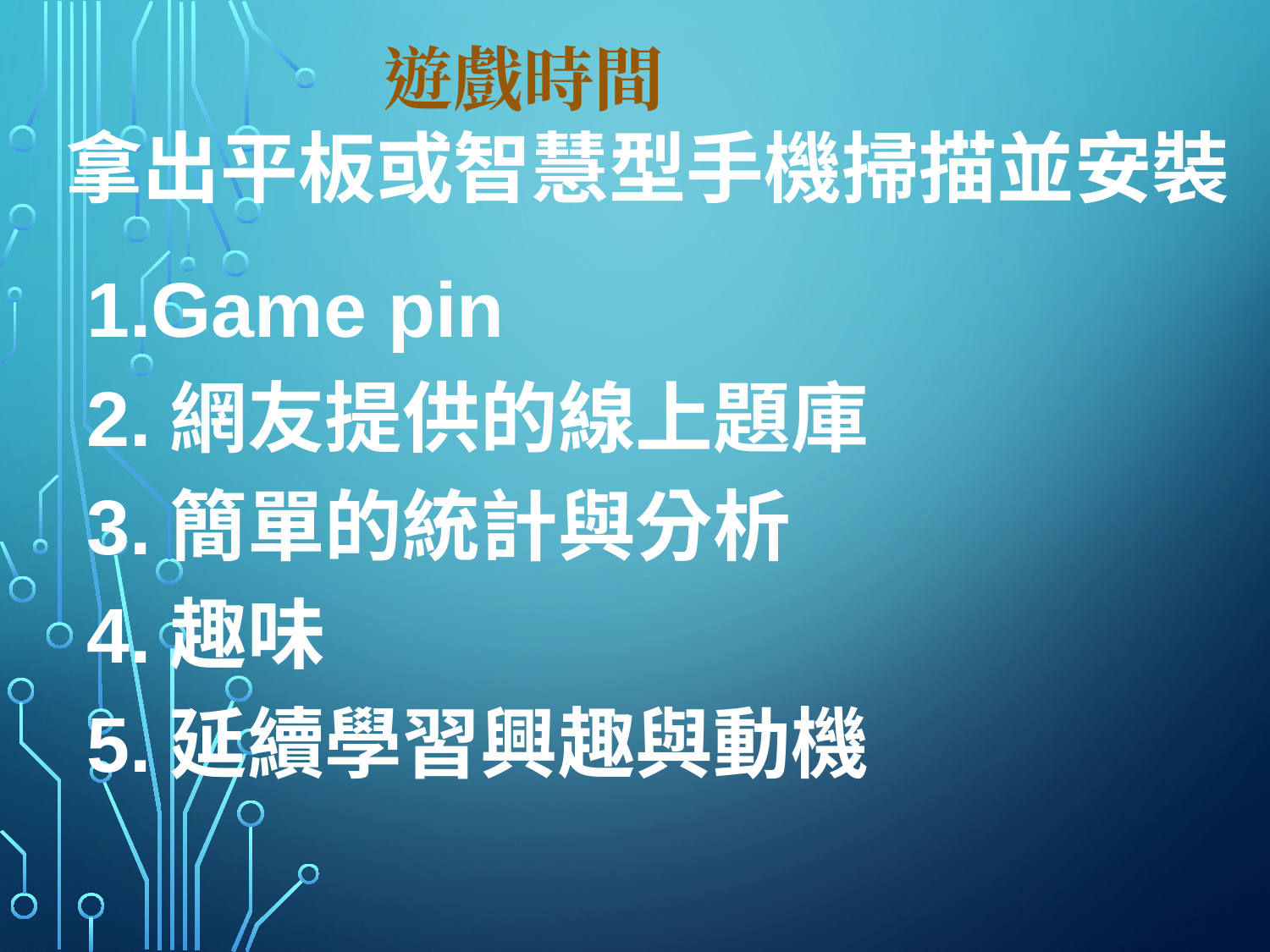

# 遊戲時間
拿出平板或智慧型手機掃描並安裝
1.Game pin
2.網友提供的線上題庫
3.簡單的統計與分析
4.趣味
5.延續學習興趣與動機